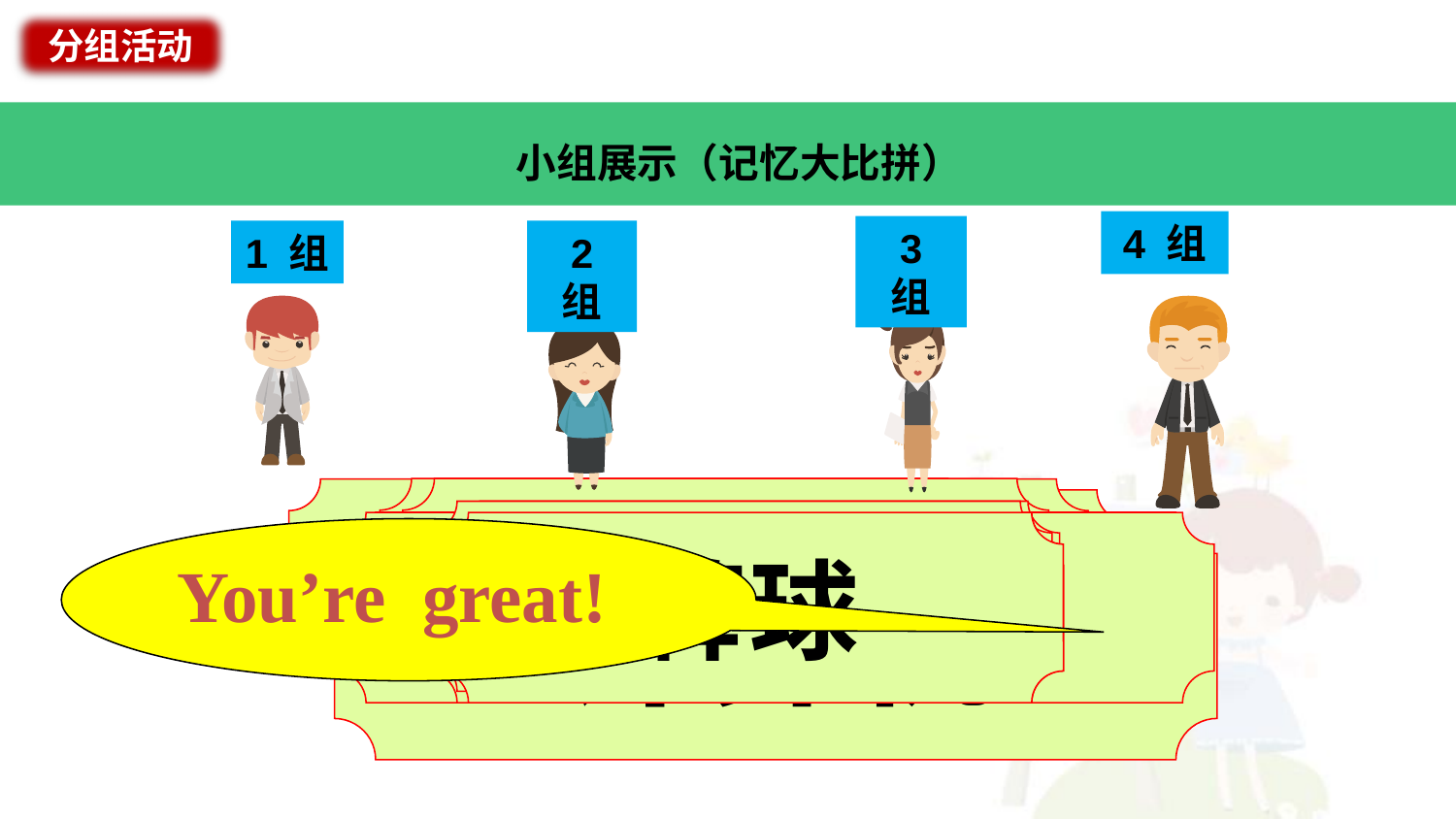

分组活动

小组展示（记忆大比拼）
4 组
3 组
1 组
2 组

电子邮件
学生卡，
给……打电话
失物招领处
老师
橡皮
盒子
戒指
袋，包
计算机
图书馆
手表
笔记本
棒球
教室
You’re  great!